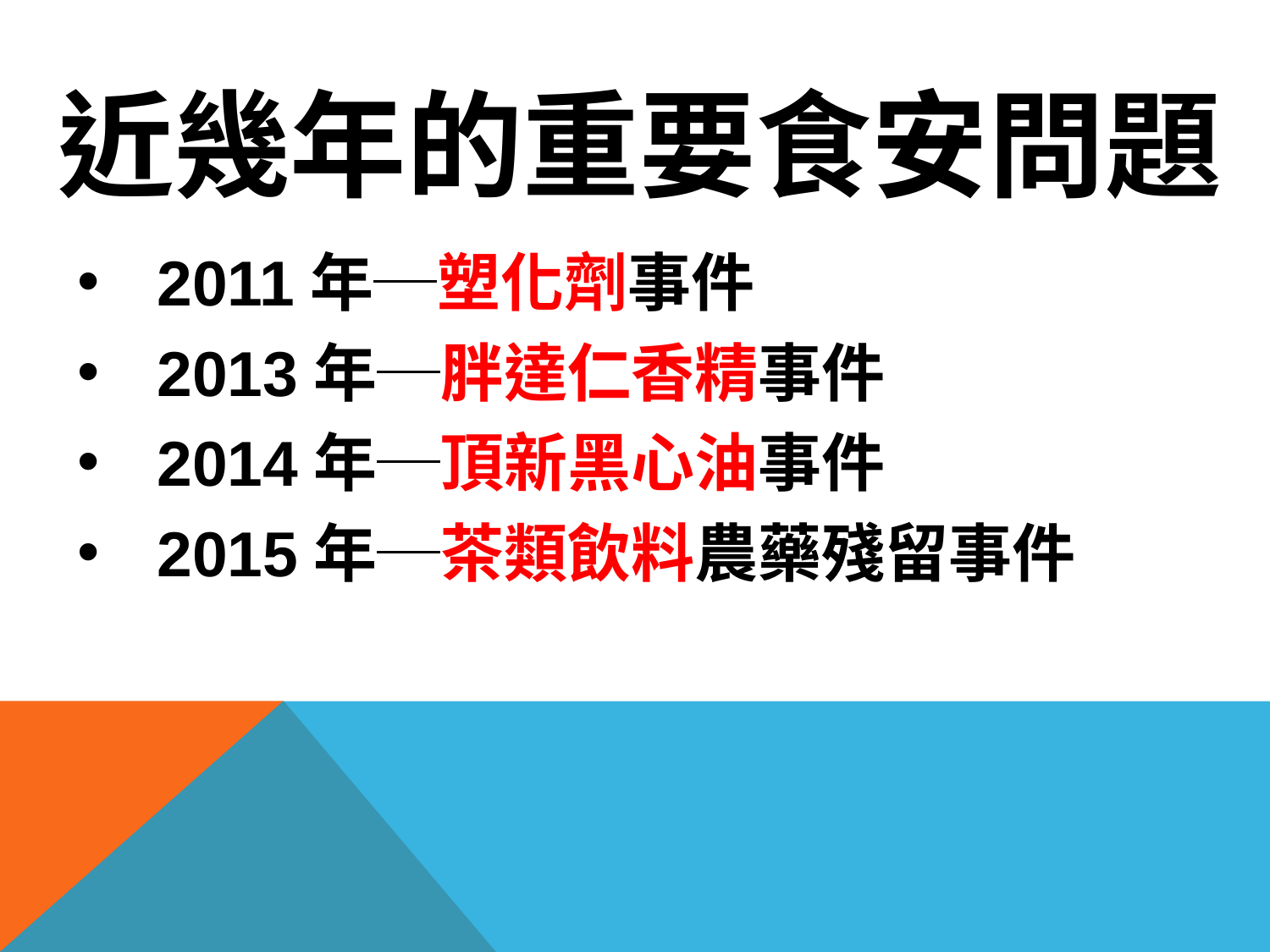

# 近幾年的重要食安問題
2011年─塑化劑事件
2013年─胖達仁香精事件
2014年─頂新黑心油事件
2015年─茶類飲料農藥殘留事件